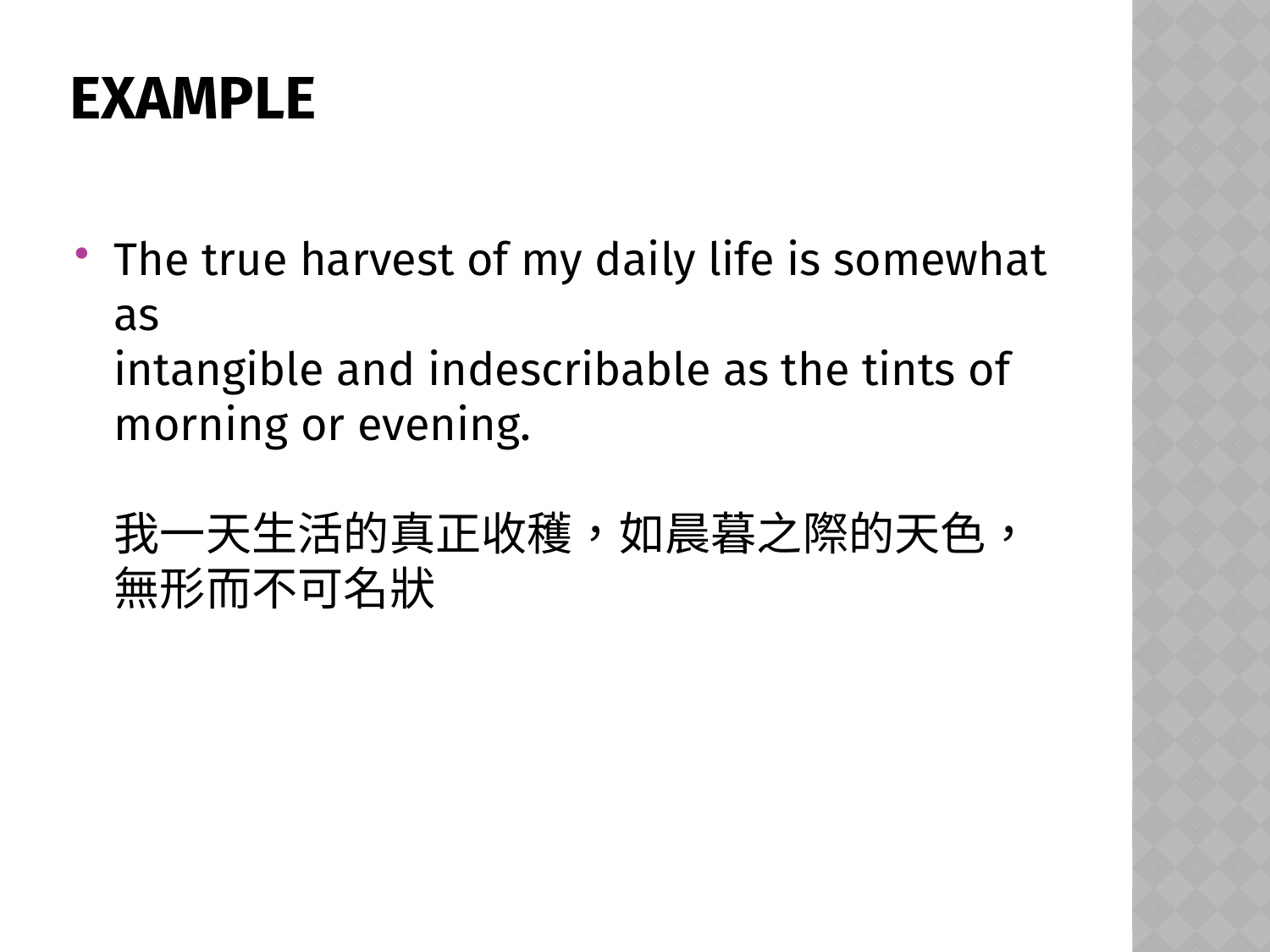

# Example
The true harvest of my daily life is somewhat as
intangible and indescribable as the tints of morning or evening.
我一天生活的真正收穫，如晨暮之際的天色，無形而不可名狀